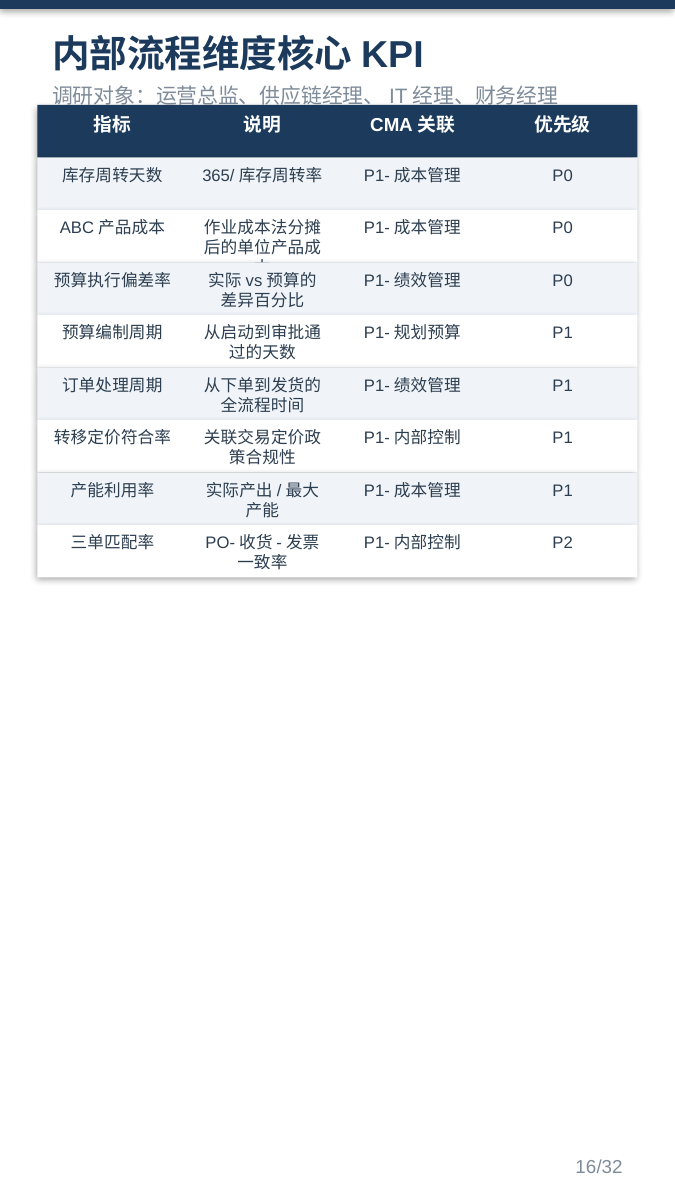

内部流程维度核心KPI
调研对象：运营总监、供应链经理、IT经理、财务经理

指标
说明
CMA关联
优先级

库存周转天数
365/库存周转率
P1-成本管理
P0

ABC产品成本
作业成本法分摊后的单位产品成本
P1-成本管理
P0

预算执行偏差率
实际vs预算的差异百分比
P1-绩效管理
P0

预算编制周期
从启动到审批通过的天数
P1-规划预算
P1

订单处理周期
从下单到发货的全流程时间
P1-绩效管理
P1

转移定价符合率
关联交易定价政策合规性
P1-内部控制
P1

产能利用率
实际产出/最大产能
P1-成本管理
P1

三单匹配率
PO-收货-发票一致率
P1-内部控制
P2
16/32